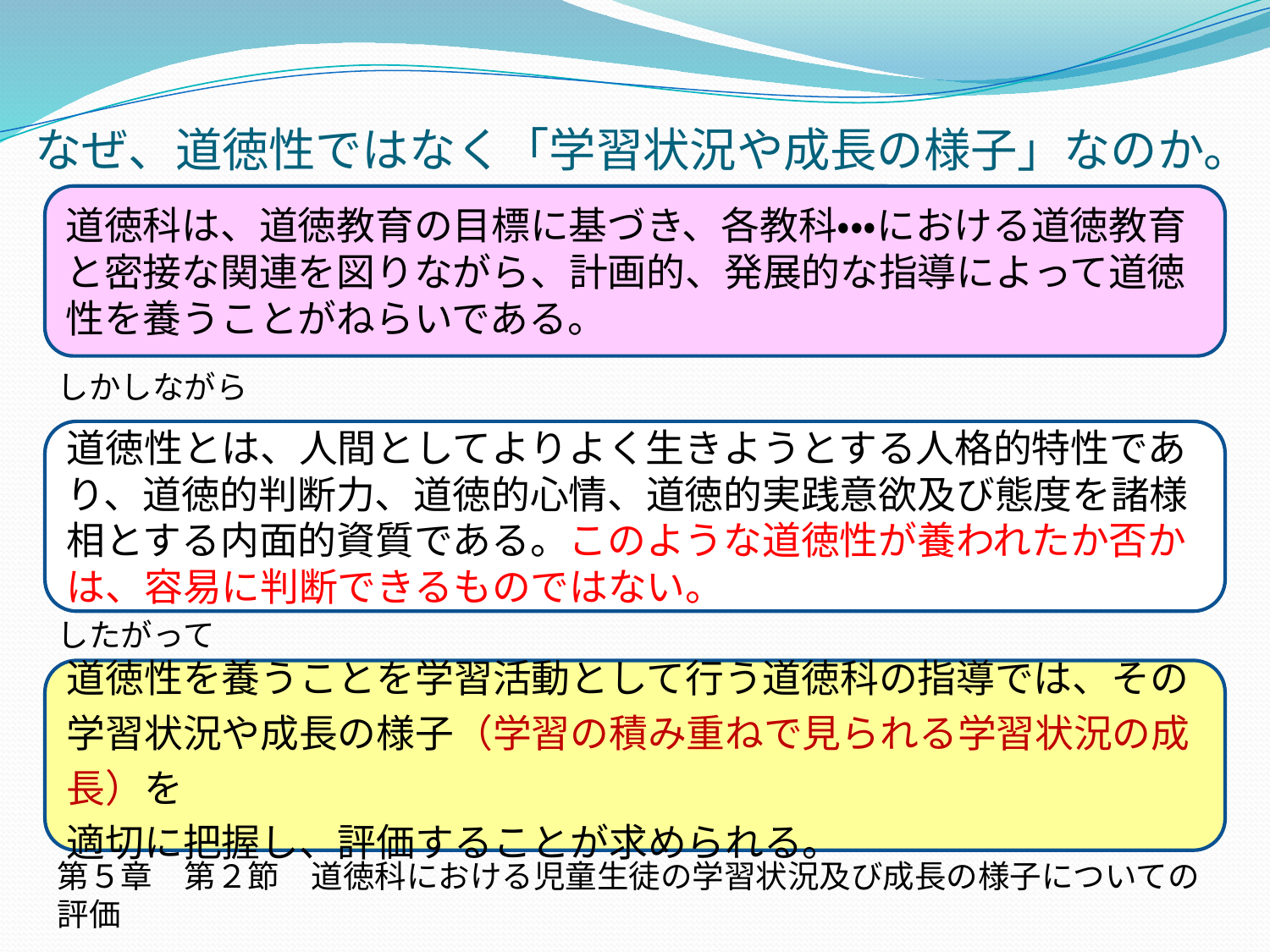

# なぜ、道徳性ではなく「学習状況や成長の様子」なのか。

道徳科は、道徳教育の目標に基づき、各教科・・・における道徳教育と密接な関連を図りながら、計画的、発展的な指導によって道徳性を養うことがねらいである。
しかしながら
道徳性とは、人間としてよりよく生きようとする人格的特性であり、道徳的判断力、道徳的心情、道徳的実践意欲及び態度を諸様相とする内面的資質である。このような道徳性が養われたか否かは、容易に判断できるものではない。
したがって
道徳性を養うことを学習活動として行う道徳科の指導では、その学習状況や成長の様子（学習の積み重ねで見られる学習状況の成長）を
適切に把握し、評価することが求められる。
第５章　第２節　道徳科における児童生徒の学習状況及び成長の様子についての評価